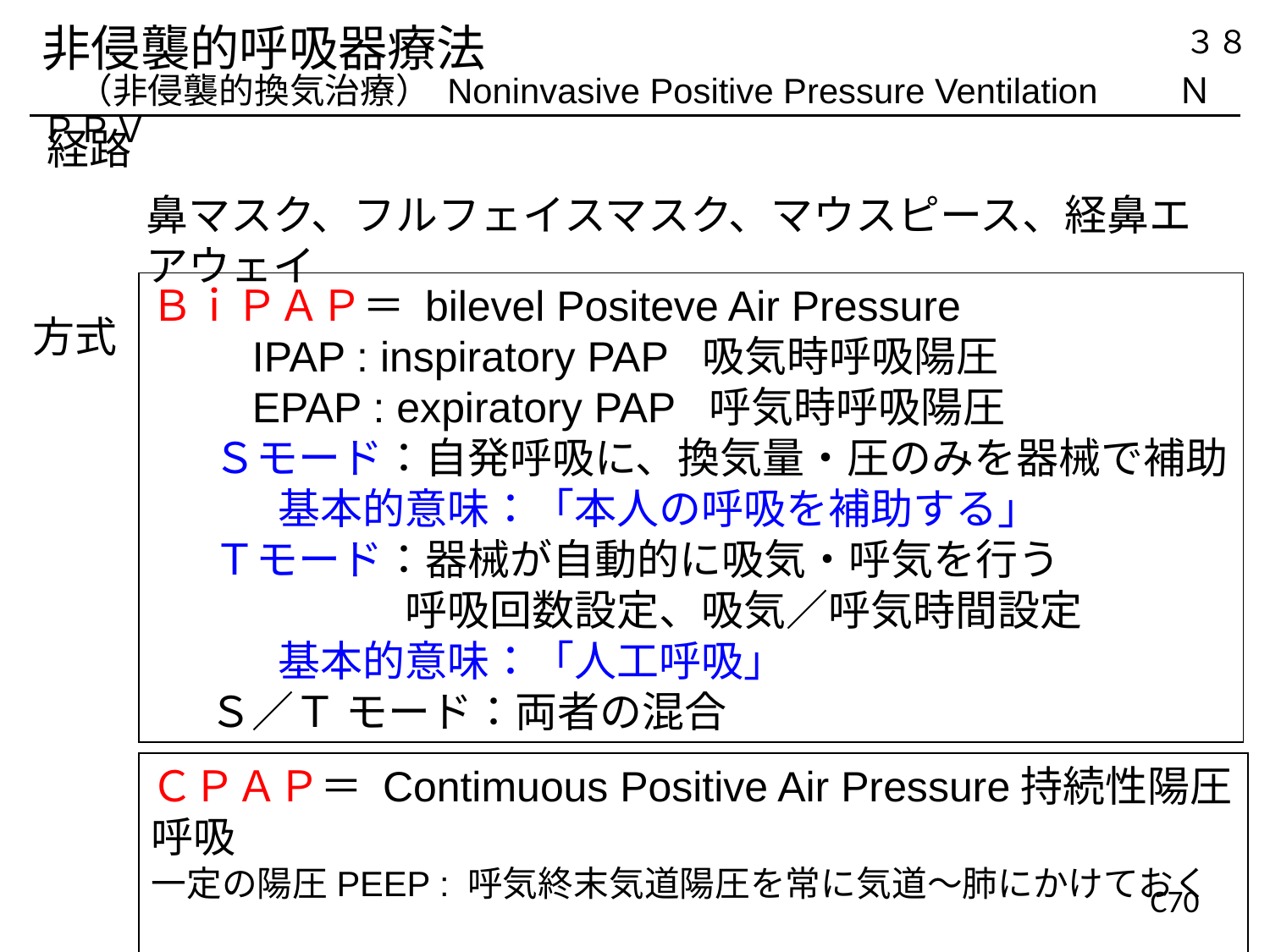

非侵襲的呼吸器療法
　（非侵襲的換気治療） Noninvasive Positive Pressure Ventilation　　ＮＰＰＶ

３８

経路

鼻マスク、フルフェイスマスク、マウスピース、経鼻エアウェイ

ＢｉＰＡＰ＝ bilevel Positeve Air Pressure
    　IPAP : inspiratory PAP  吸気時呼吸陽圧
    　EPAP : expiratory PAP  呼気時呼吸陽圧
 　Ｓモード：自発呼吸に、換気量・圧のみを器械で補助
　　　基本的意味：「本人の呼吸を補助する」
 　Ｔモード：器械が自動的に吸気・呼気を行う
　　　　　　呼吸回数設定、吸気／呼気時間設定
　　　基本的意味：「人工呼吸」
     Ｓ／Ｔ モード：両者の混合

方式

ＣＰＡＰ＝ Contimuous Positive Air Pressure持続性陽圧呼吸
一定の陽圧PEEP : 呼気終末気道陽圧を常に気道～肺にかけておく
C70